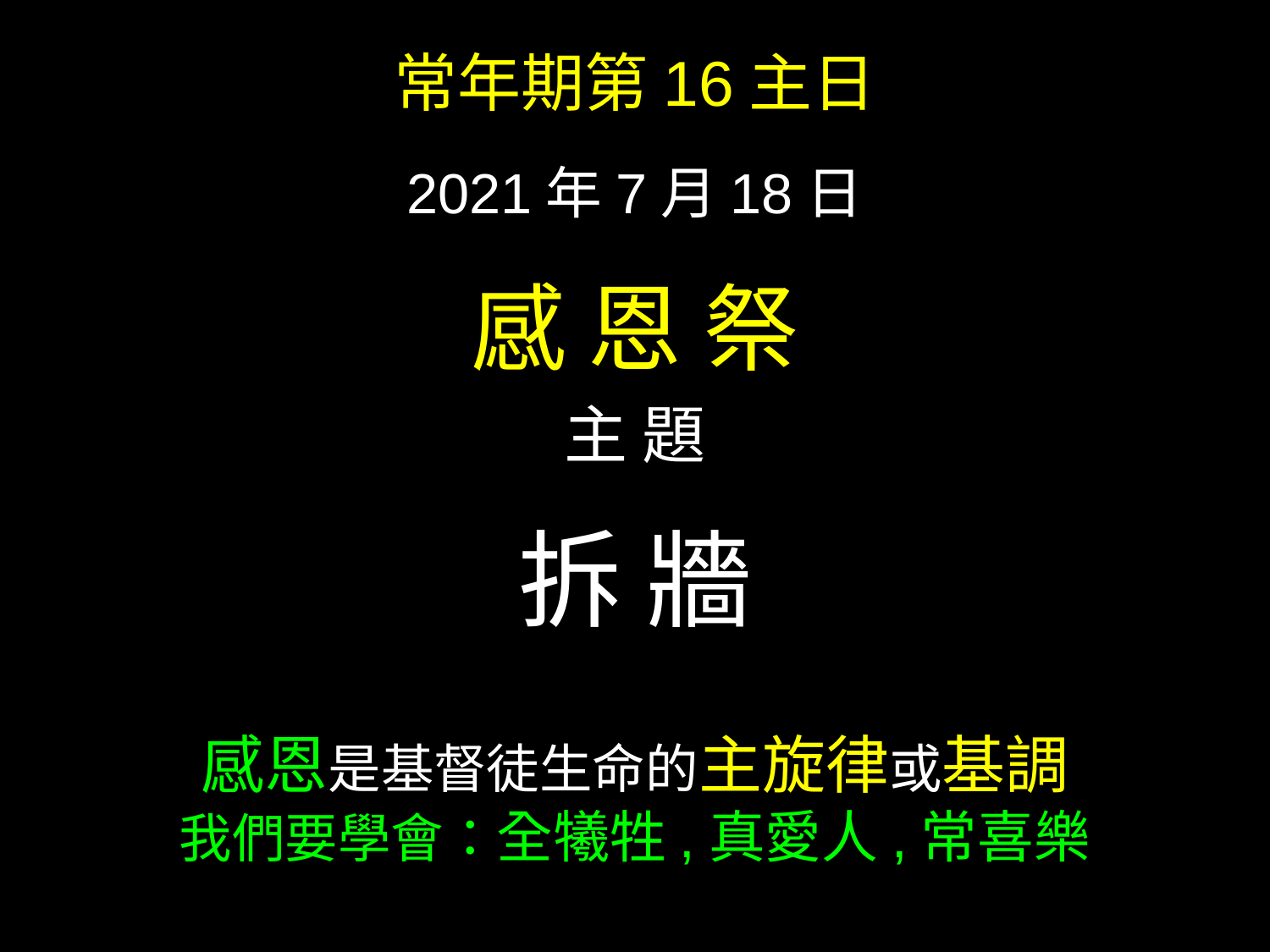

常年期第16主日

2021年7月18日

感 恩 祭

主 題
拆 牆
感恩是基督徒生命的主旋律或基調
我們要學會：全犧牲,真愛人,常喜樂